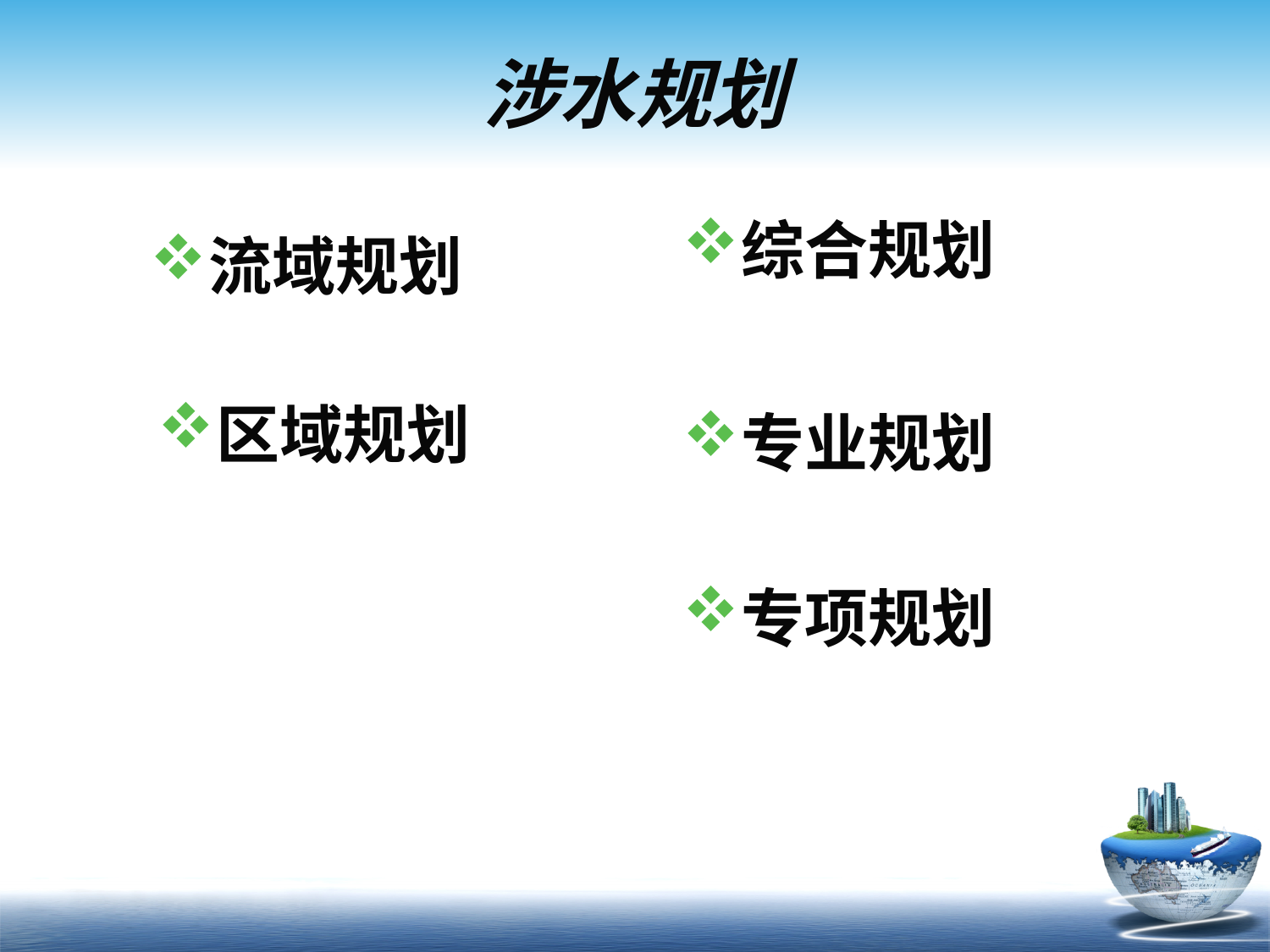

# 涉水规划
综合规划
流域规划
区域规划
专业规划
专项规划